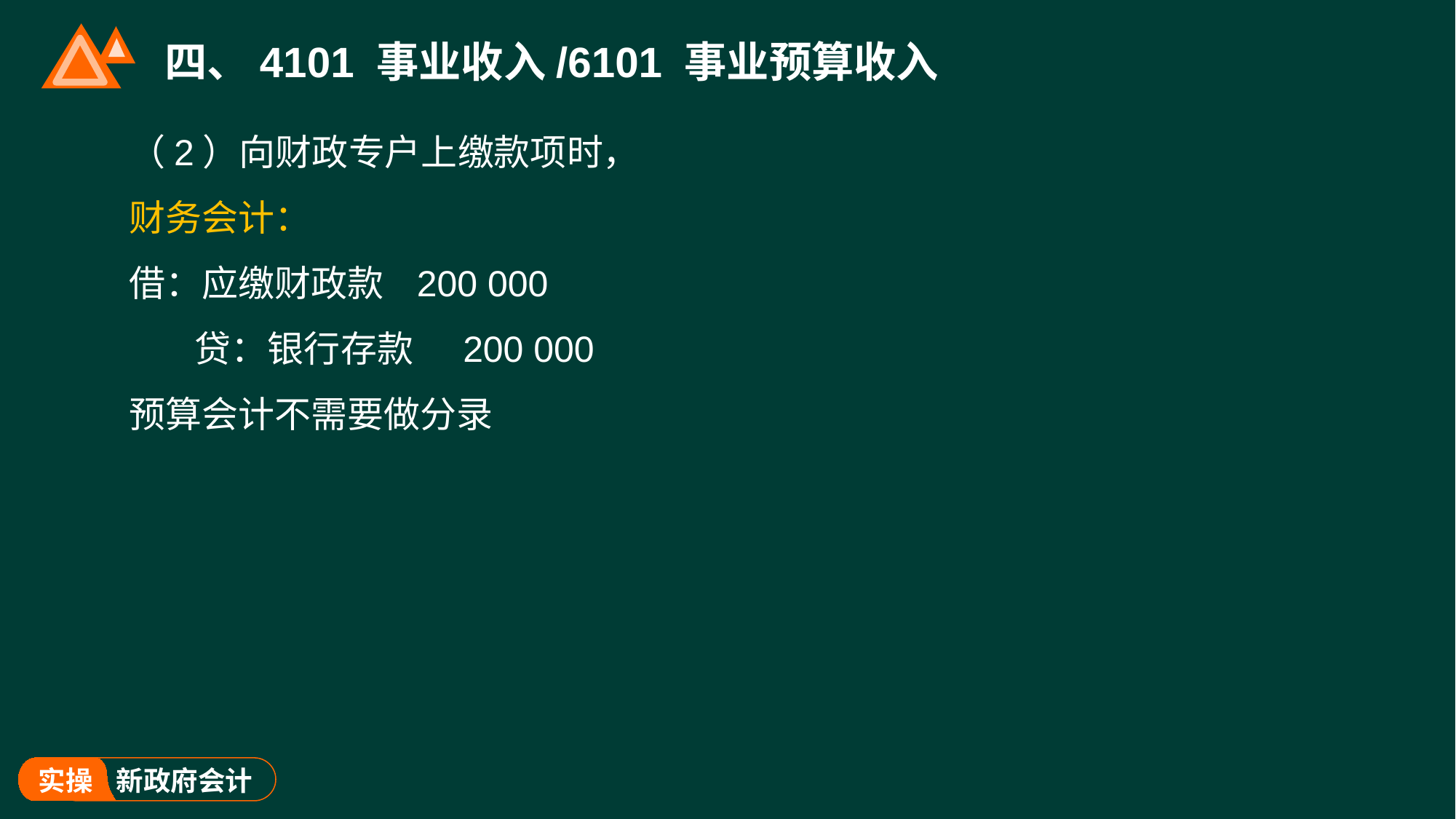

# 四、4101 事业收入/6101 事业预算收入
（2）向财政专户上缴款项时，
财务会计：
借：应缴财政款   200 000
       贷：银行存款     200 000
预算会计不需要做分录